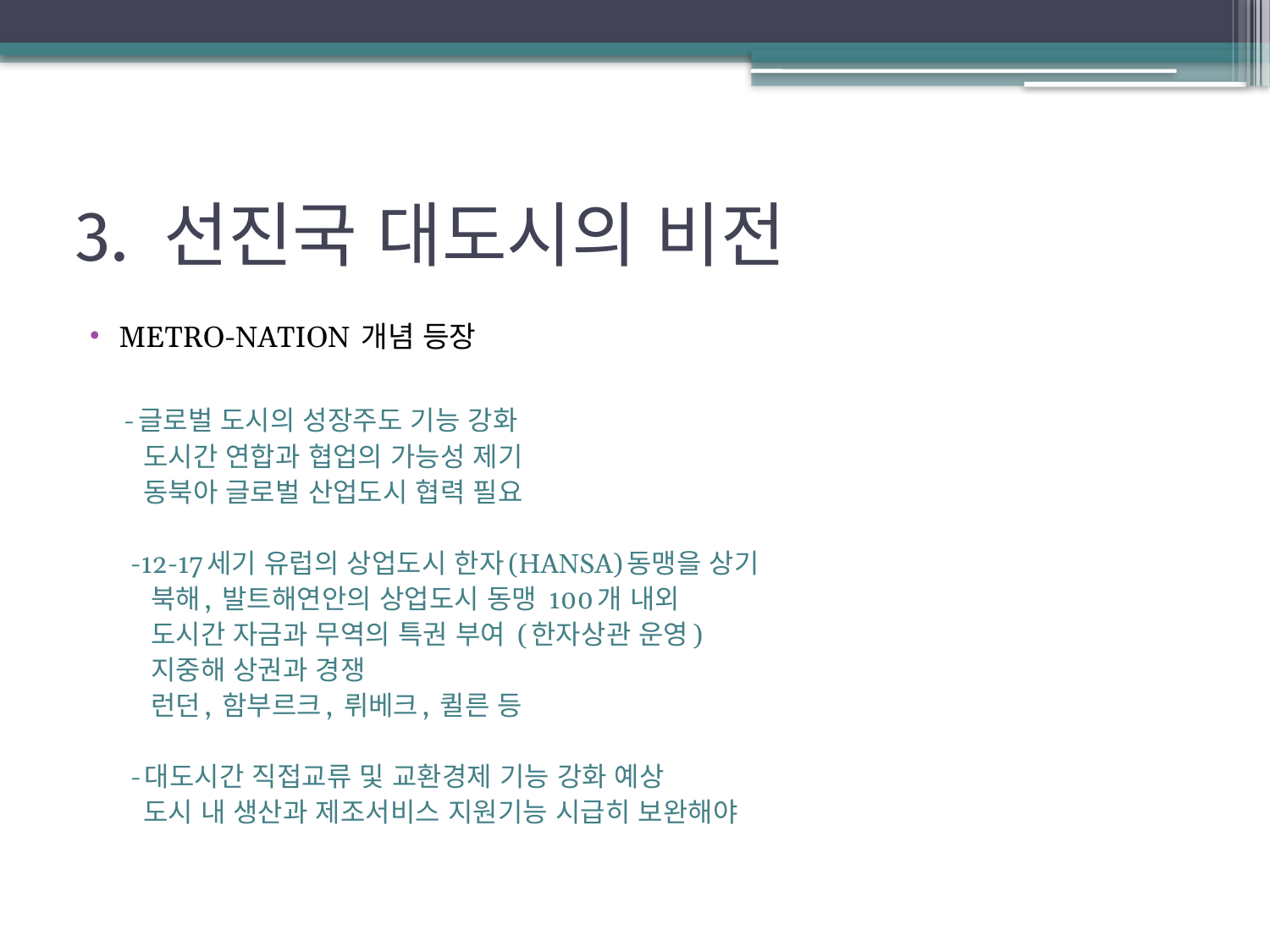

# 3. 선진국 대도시의 비전
METRO-NATION 개념 등장

-글로벌 도시의 성장주도 기능 강화
  도시간 연합과 협업의 가능성 제기
  동북아 글로벌 산업도시 협력 필요

 -12-17세기 유럽의 상업도시 한자(HANSA)동맹을 상기
   북해, 발트해연안의 상업도시 동맹 100개 내외
   도시간 자금과 무역의 특권 부여 (한자상관 운영)
   지중해 상권과 경쟁
   런던, 함부르크, 뤼베크, 퀼른 등

 -대도시간 직접교류 및 교환경제 기능 강화 예상
  도시 내 생산과 제조서비스 지원기능 시급히 보완해야